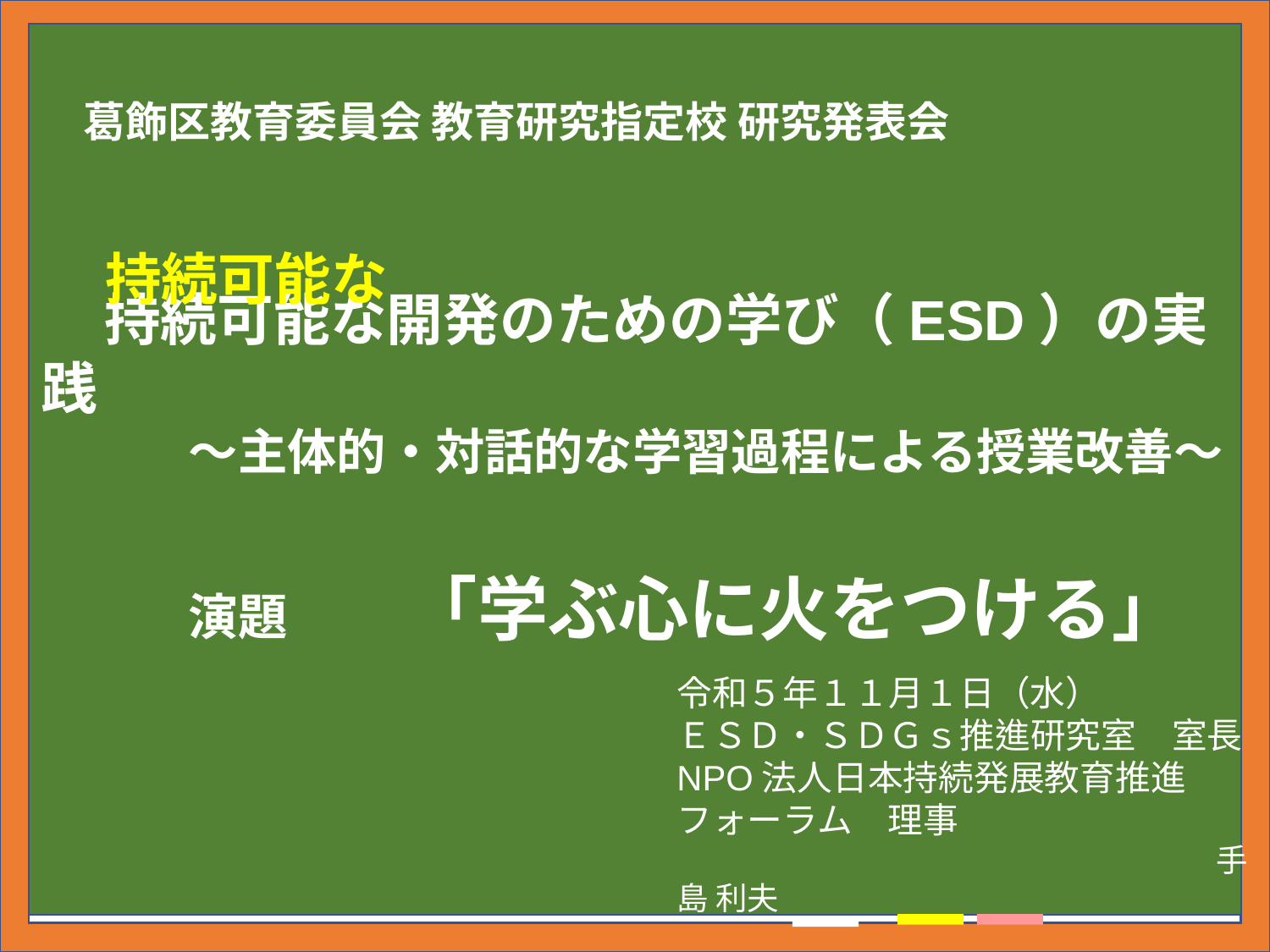

葛飾区教育委員会 教育研究指定校 研究発表会

　持続可能な開発のための学び（ESD）の実践
　　　～主体的・対話的な学習過程による授業改善～

　　　演題　　「学ぶ心に火をつける」

持続可能な
令和５年１１月１日（水）
ＥＳＤ・ＳＤＧｓ推進研究室　室長
NPO法人日本持続発展教育推進
フォーラム　理事
　　　　　　　　　　　　　　　　　手島 利夫